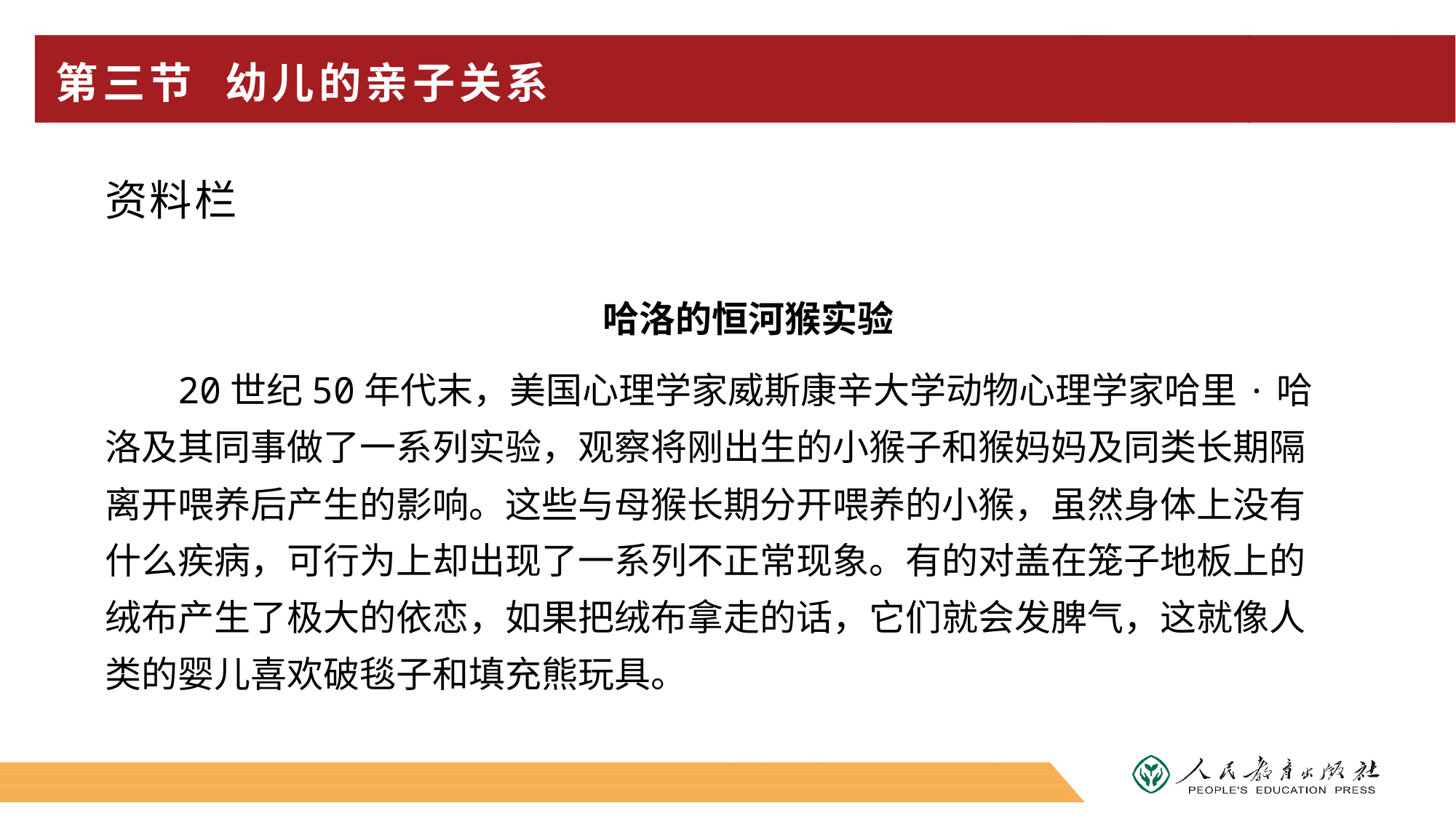

# 第三节  幼儿的亲子关系
资料栏
哈洛的恒河猴实验
20世纪50年代末，美国心理学家威斯康辛大学动物心理学家哈里·哈洛及其同事做了一系列实验，观察将刚出生的小猴子和猴妈妈及同类长期隔离开喂养后产生的影响。这些与母猴长期分开喂养的小猴，虽然身体上没有什么疾病，可行为上却出现了一系列不正常现象。有的对盖在笼子地板上的绒布产生了极大的依恋，如果把绒布拿走的话，它们就会发脾气，这就像人类的婴儿喜欢破毯子和填充熊玩具。